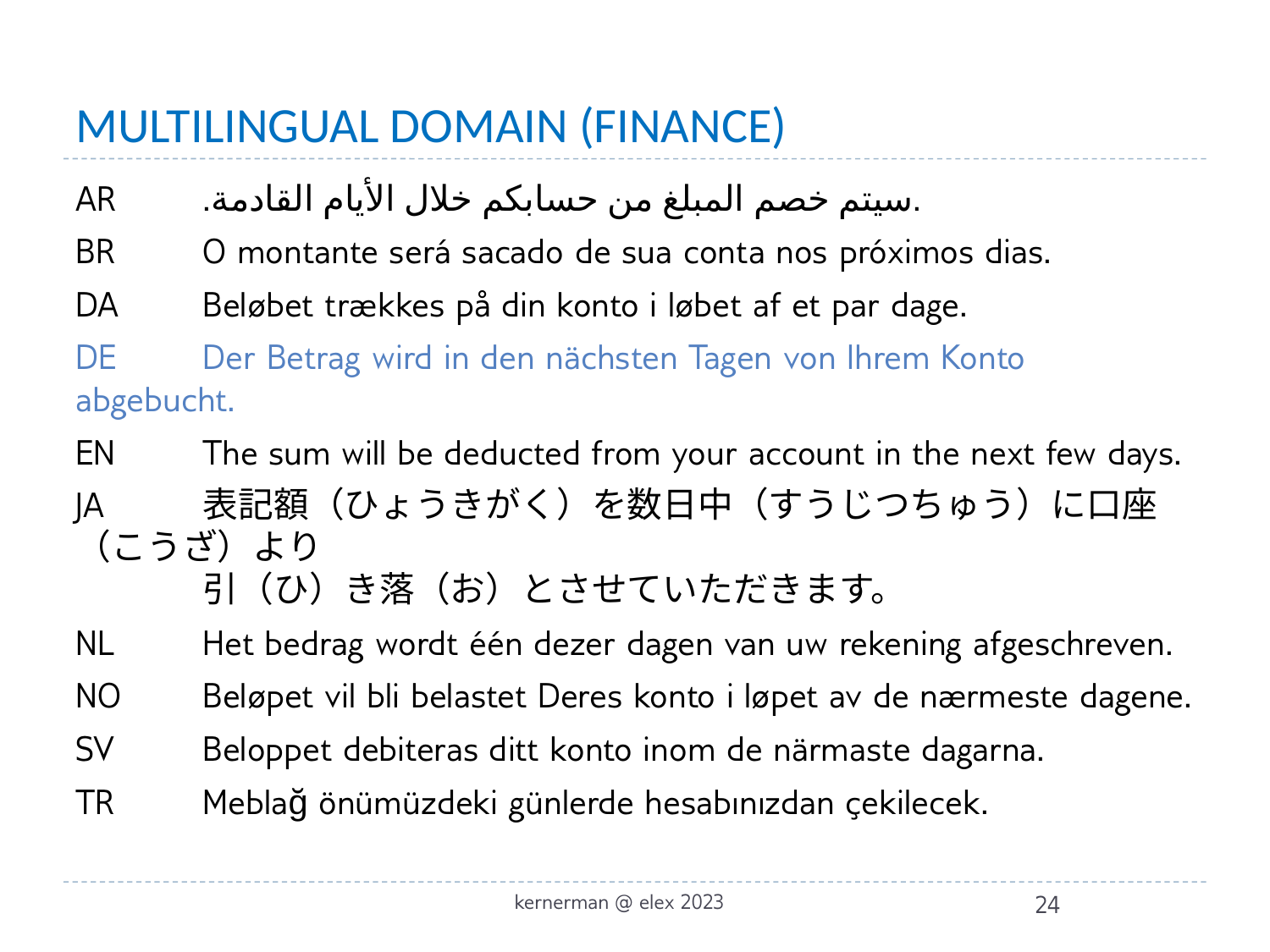

# MULTILINGUAL DOMAIN (FINANCE)
AR	.‎سيتم خصم المبلغ من حسابكم خلال الأيام القادمة‎.
BR	O montante será sacado de sua conta nos próximos dias.
DA	Beløbet trækkes på din konto i løbet af et par dage.
DE	Der Betrag wird in den nächsten Tagen von Ihrem Konto abgebucht.
EN	The sum will be deducted from your account in the next few days.
JA	表記額（ひょうきがく）を数日中（すうじつちゅう）に口座（こうざ）より
	引（ひ）き落（お）とさせていただきます。
NL	Het bedrag wordt één dezer dagen van uw rekening afgeschreven.
NO	Beløpet vil bli belastet Deres konto i løpet av de nærmeste dagene.
SV	Beloppet debiteras ditt konto inom de närmaste dagarna.
TR	Meblağ önümüzdeki günlerde hesabınızdan çekilecek.
kernerman @ elex 2023
24